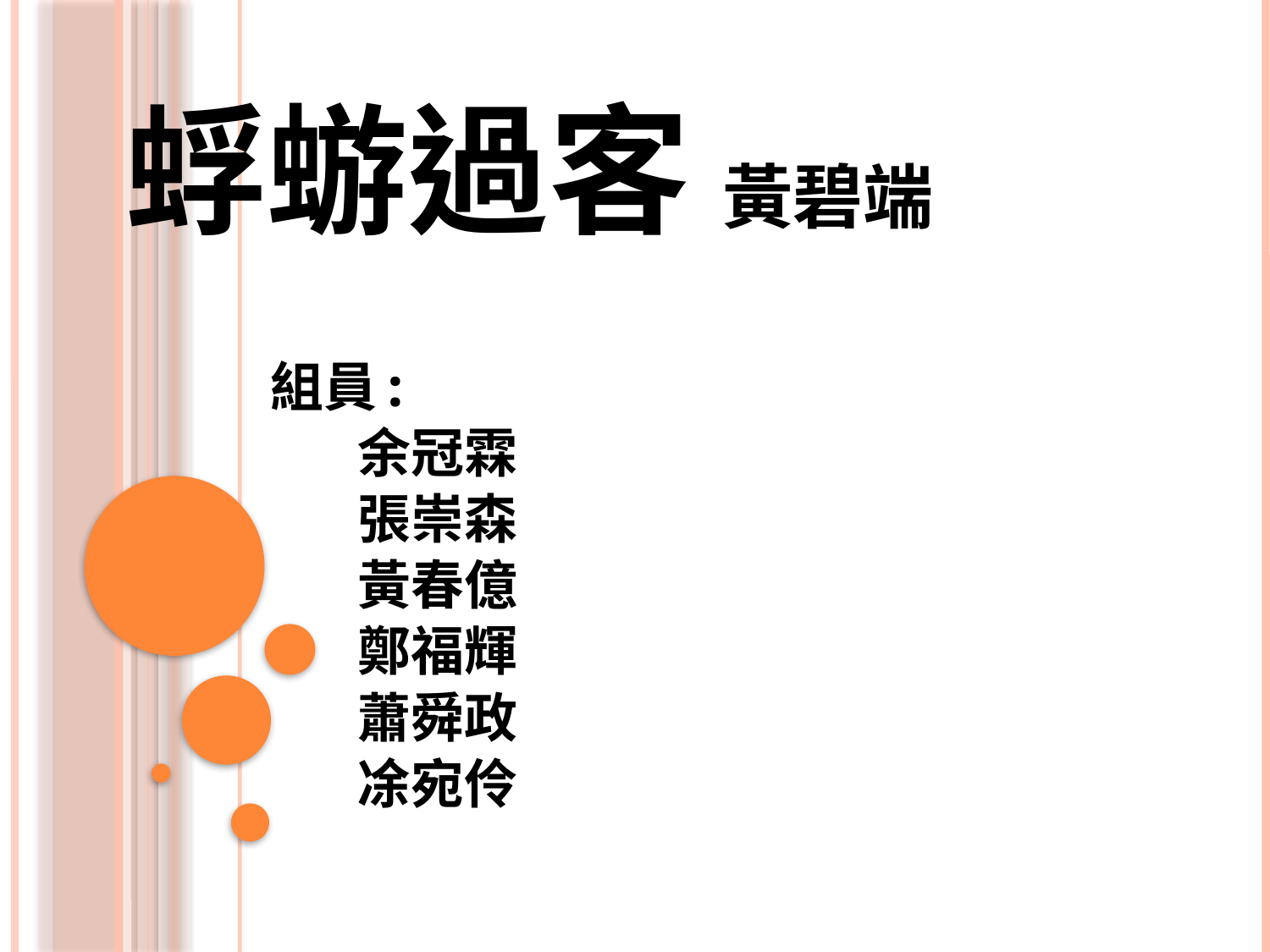

# 蜉蝣過客 黃碧端
組員:
       余冠霖
       張崇森
       黃春億
       鄭福輝
       蕭舜政
       凃宛伶